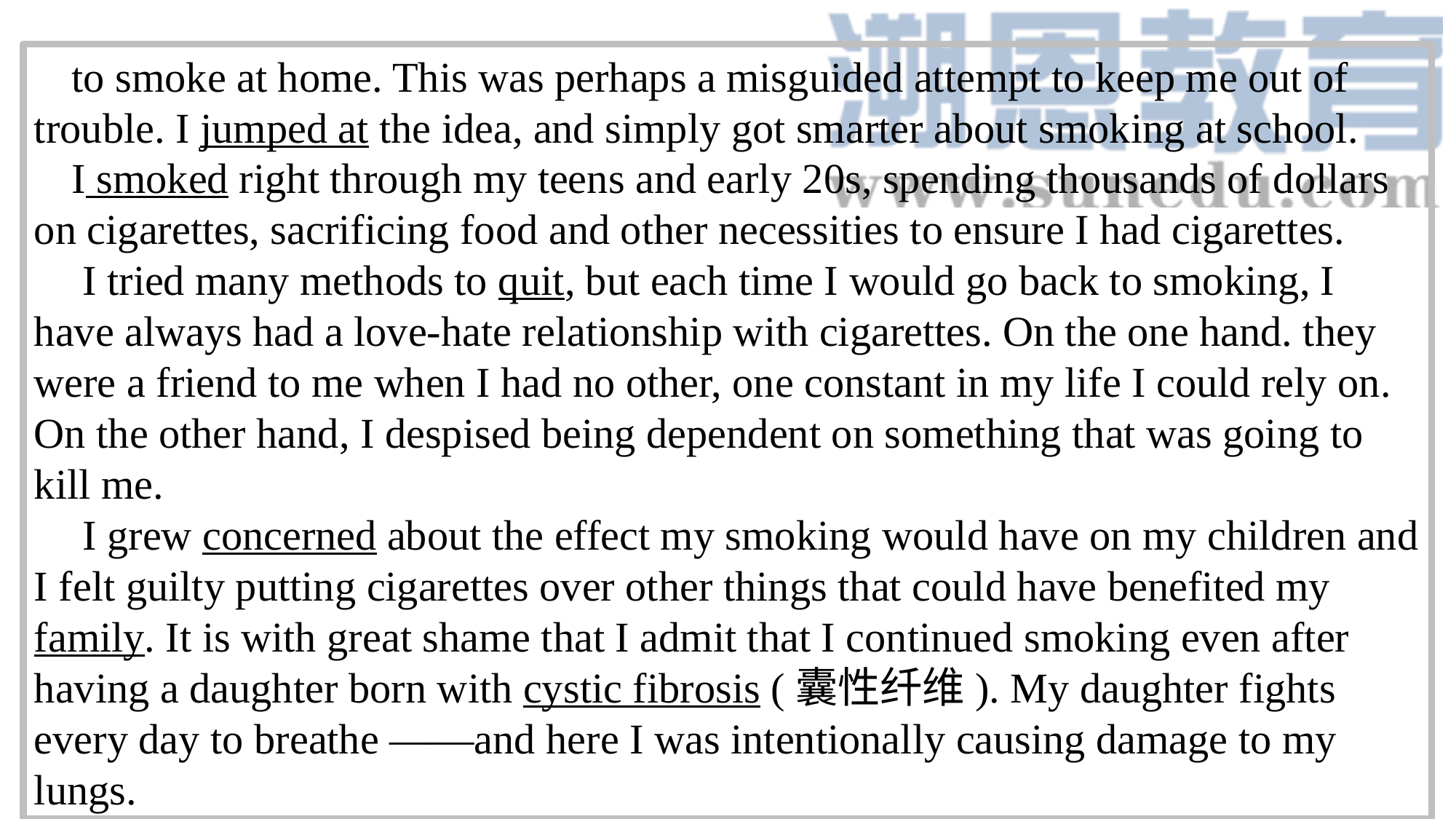

to smoke at home. This was perhaps a misguided attempt to keep me out of trouble. I jumped at the idea, and simply got smarter about smoking at school.
 I smoked right through my teens and early 20s, spending thousands of dollars on cigarettes, sacrificing food and other necessities to ensure I had cigarettes.
  I tried many methods to quit, but each time I would go back to smoking, I have always had a love-hate relationship with cigarettes. On the one hand. they were a friend to me when I had no other, one constant in my life I could rely on. On the other hand, I despised being dependent on something that was going to kill me.
  I grew concerned about the effect my smoking would have on my children and I felt guilty putting cigarettes over other things that could have benefited my family. It is with great shame that I admit that I continued smoking even after having a daughter born with cystic fibrosis (囊性纤维). My daughter fights every day to breathe ——and here I was intentionally causing damage to my lungs.